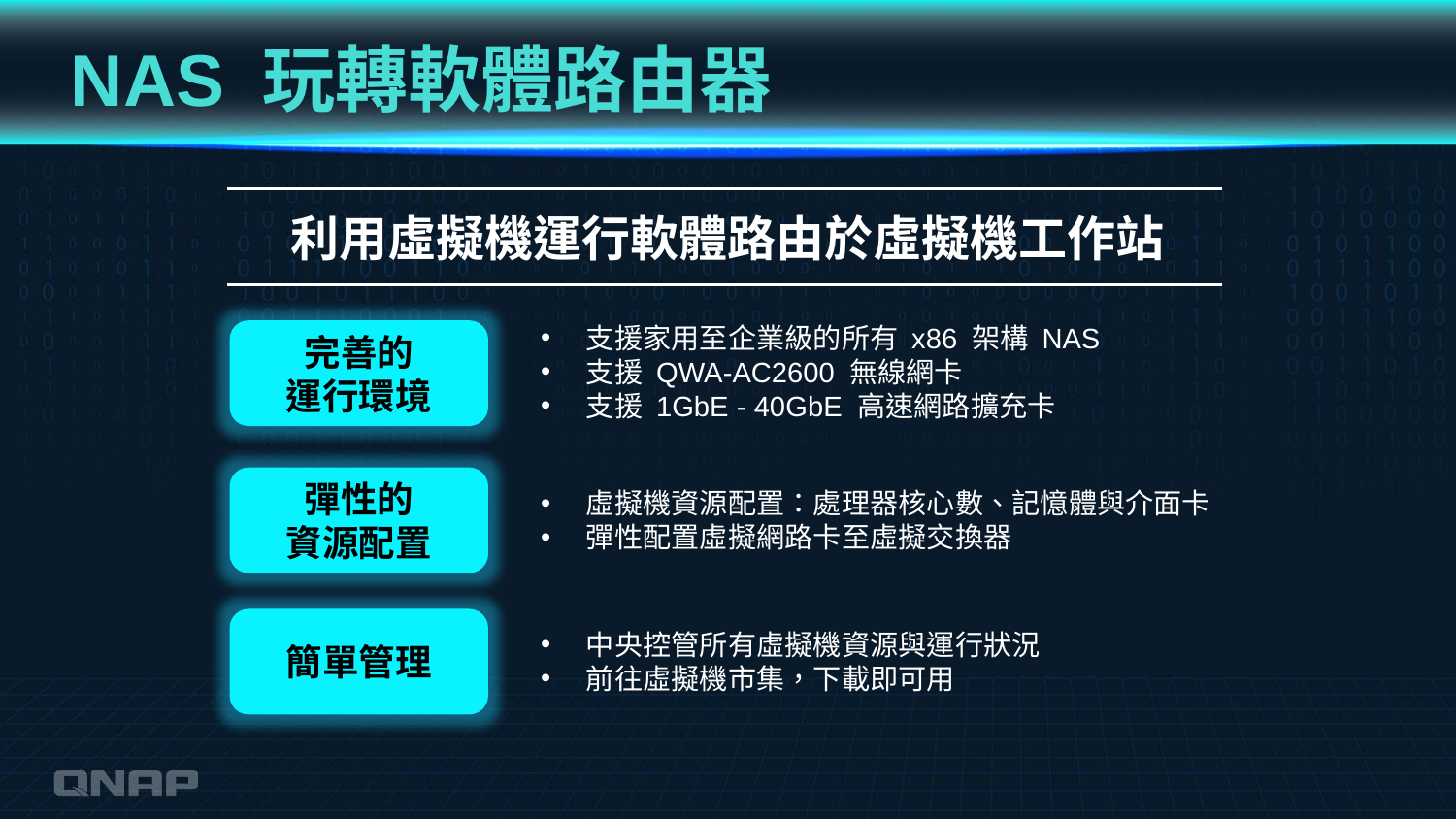

# NAS 玩轉軟體路由器
利用虛擬機運行軟體路由於虛擬機工作站
支援家用至企業級的所有 x86 架構 NAS
支援 QWA-AC2600 無線網卡
支援 1GbE - 40GbE 高速網路擴充卡
完善的
運行環境
彈性的
資源配置
虛擬機資源配置：處理器核心數、記憶體與介面卡
彈性配置虛擬網路卡至虛擬交換器
簡單管理
中央控管所有虛擬機資源與運行狀況
前往虛擬機市集，下載即可用
All x86 NAS support from SOHO to SMB
1GbE to 40 GbE network expansion card
Profound Environment
VM resource allocation: vCPU, memory and interfaces
Connects virtual network interfaces to Virtual Switches
Flexible infrastructure
Central Management via Virtualization Station, e.g. VM resources consume
Ready-to-use, downloading from VM Marketplace
Easy to manage